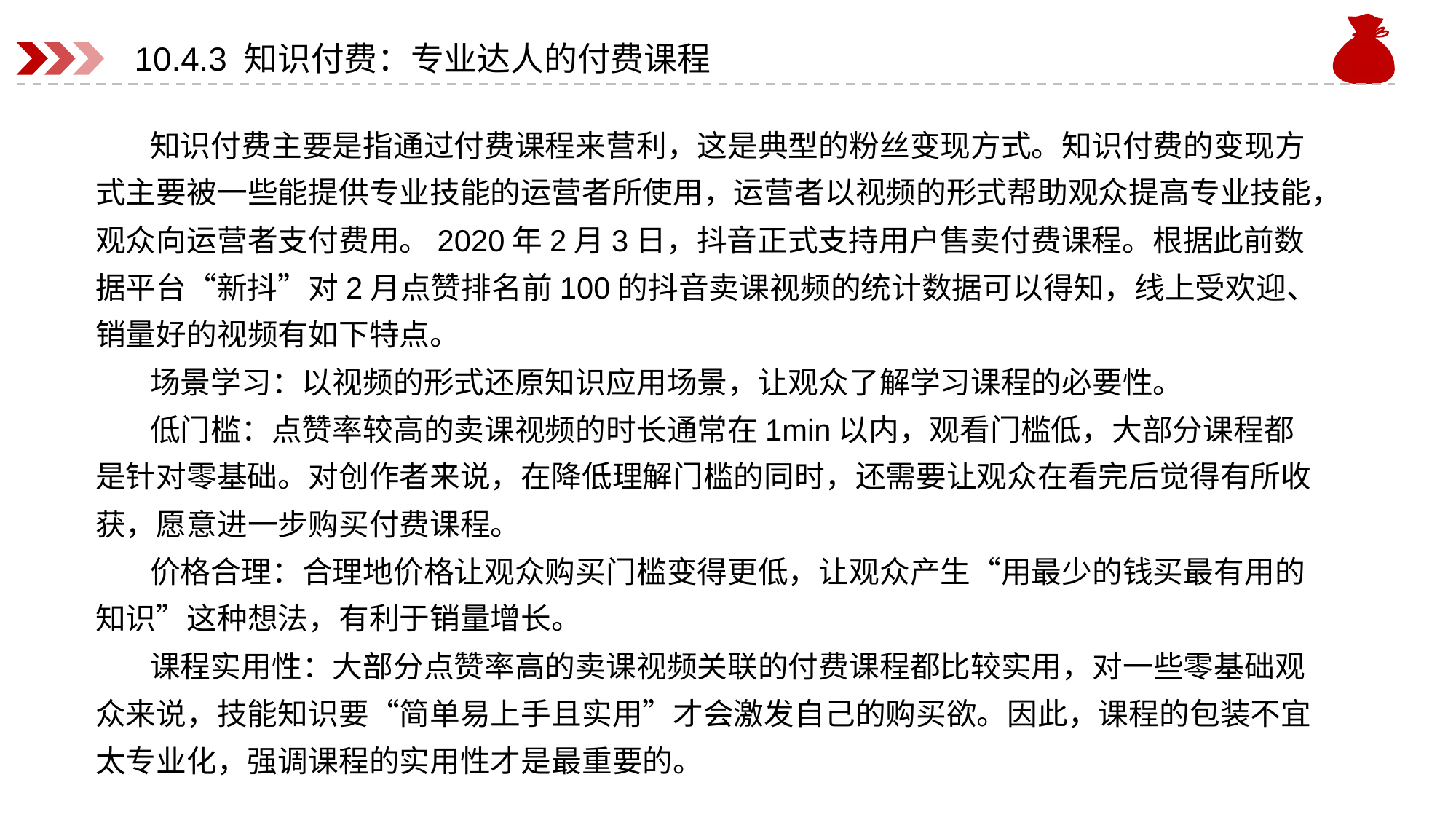

# 10.4.3 知识付费：专业达人的付费课程
36
知识付费主要是指通过付费课程来营利，这是典型的粉丝变现方式。知识付费的变现方式主要被一些能提供专业技能的运营者所使用，运营者以视频的形式帮助观众提高专业技能，观众向运营者支付费用。2020年2月3日，抖音正式支持用户售卖付费课程。根据此前数据平台“新抖”对2月点赞排名前100的抖音卖课视频的统计数据可以得知，线上受欢迎、销量好的视频有如下特点。
场景学习：以视频的形式还原知识应用场景，让观众了解学习课程的必要性。
低门槛：点赞率较高的卖课视频的时长通常在1min以内，观看门槛低，大部分课程都是针对零基础。对创作者来说，在降低理解门槛的同时，还需要让观众在看完后觉得有所收获，愿意进一步购买付费课程。
价格合理：合理地价格让观众购买门槛变得更低，让观众产生“用最少的钱买最有用的知识”这种想法，有利于销量增长。
课程实用性：大部分点赞率高的卖课视频关联的付费课程都比较实用，对一些零基础观众来说，技能知识要“简单易上手且实用”才会激发自己的购买欲。因此，课程的包装不宜太专业化，强调课程的实用性才是最重要的。